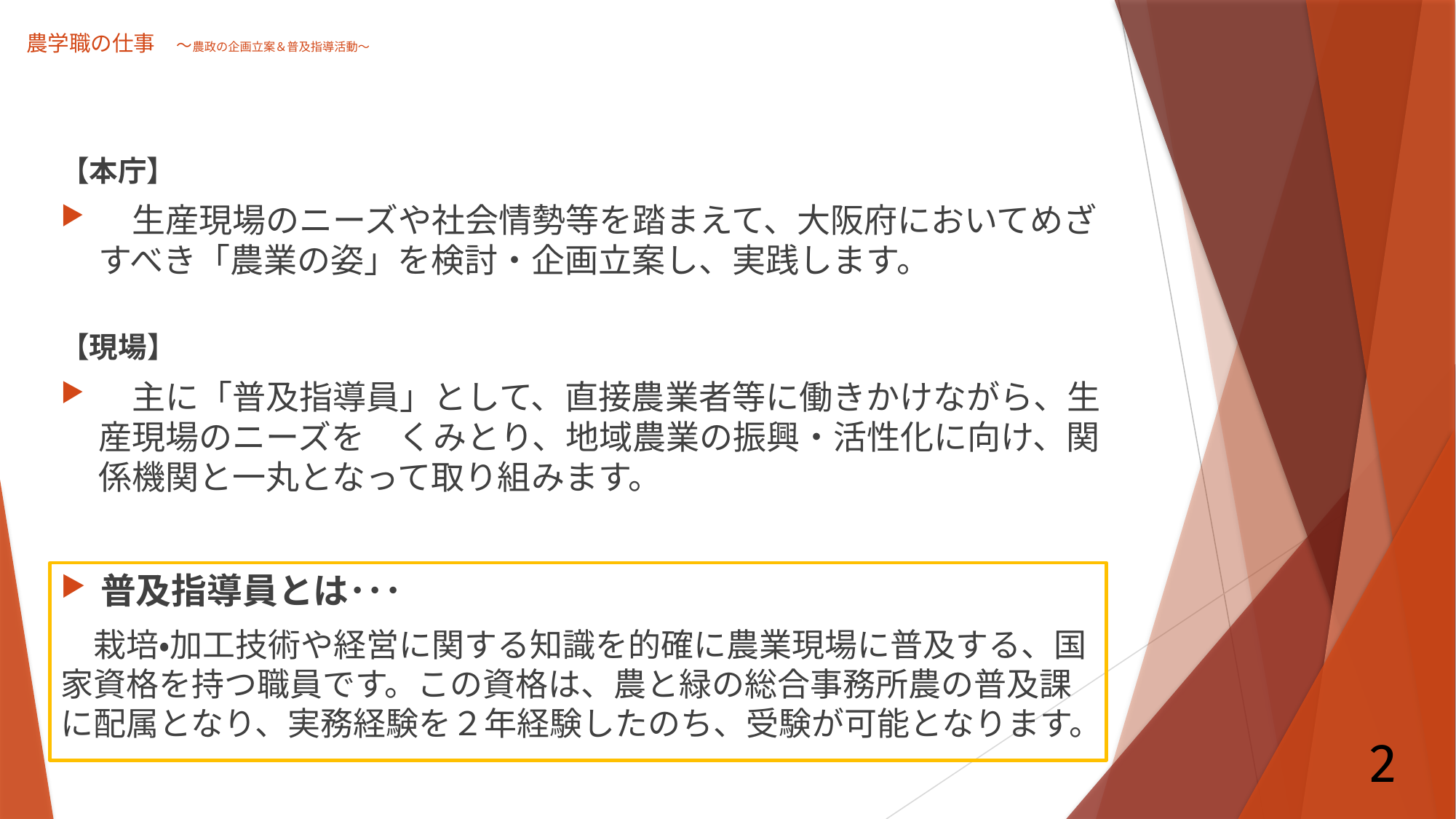

# 農学職の仕事　～農政の企画立案＆普及指導活動～
【本庁】
　生産現場のニーズや社会情勢等を踏まえて、大阪府においてめざすべき「農業の姿」を検討・企画立案し、実践します。

【現場】
　主に「普及指導員」として、直接農業者等に働きかけながら、生産現場のニーズを　くみとり、地域農業の振興・活性化に向け、関係機関と一丸となって取り組みます。
普及指導員とは･･･
　栽培・加工技術や経営に関する知識を的確に農業現場に普及する、国家資格を持つ職員です。この資格は、農と緑の総合事務所農の普及課に配属となり、実務経験を２年経験したのち、受験が可能となります。

2